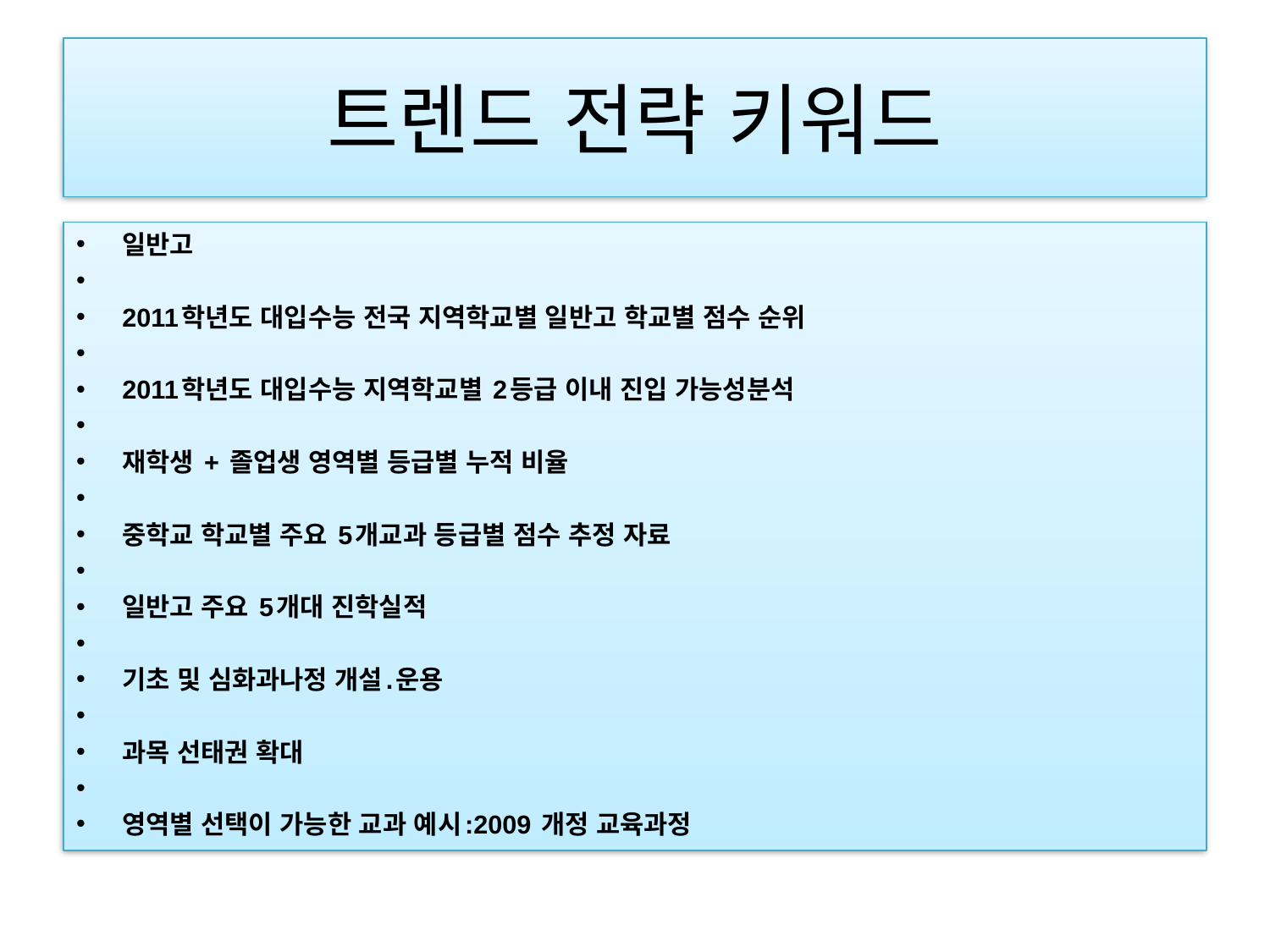

# 트렌드 전략 키워드
일반고

2011학년도 대입수능 전국 지역학교별 일반고 학교별 점수 순위

2011학년도 대입수능 지역학교별 2등급 이내 진입 가능성분석

재학생 + 졸업생 영역별 등급별 누적 비율

중학교 학교별 주요 5개교과 등급별 점수 추정 자료

일반고 주요 5개대 진학실적

기초 및 심화과나정 개설.운용

과목 선태권 확대

영역별 선택이 가능한 교과 예시:2009 개정 교육과정